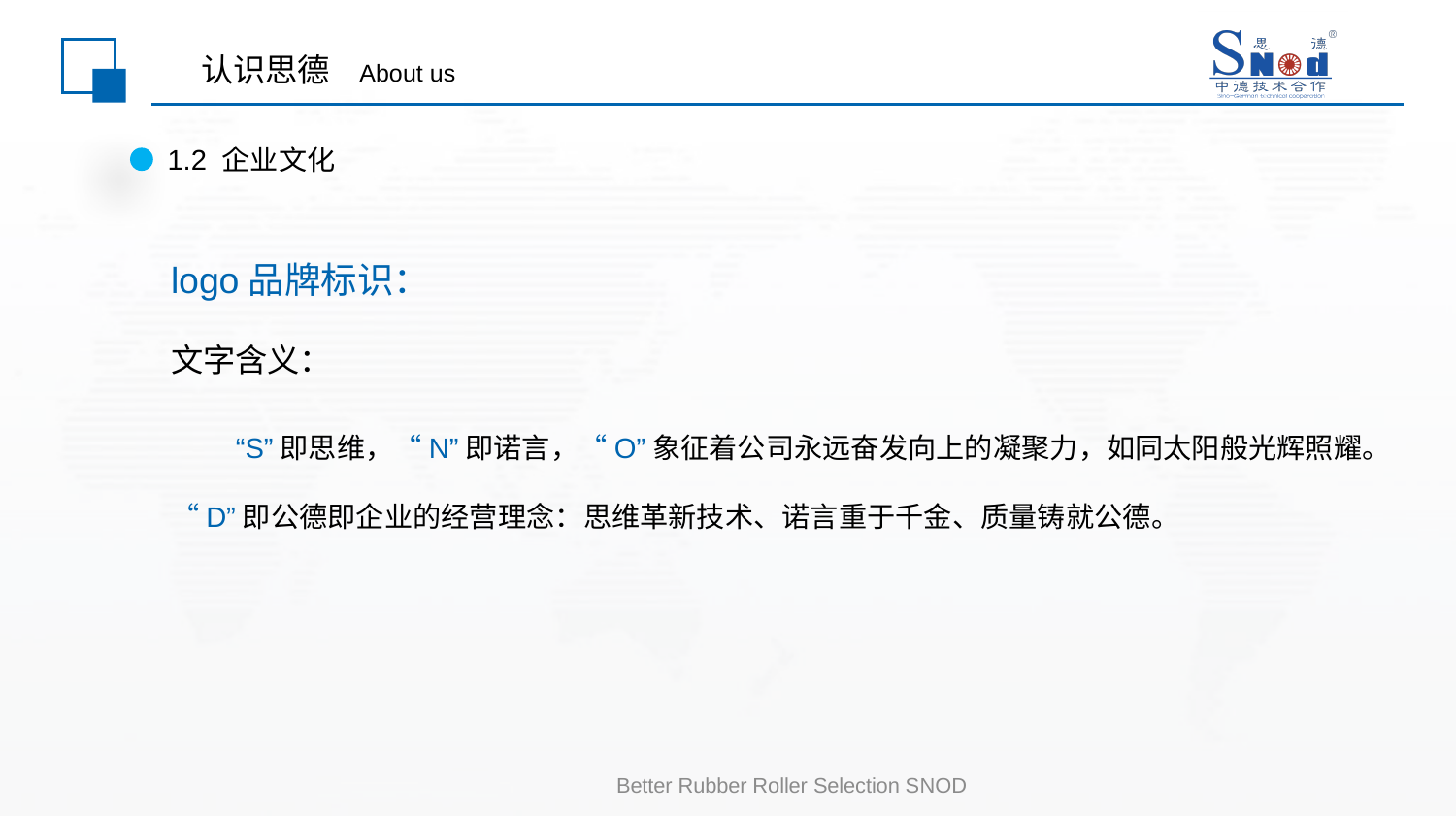

# 认识思德   About us
1.2 企业文化

logo品牌标识：
文字含义：
       “S”即思维，“N”即诺言，“O”象征着公司永远奋发向上的凝聚力，如同太阳般光辉照耀。“D”即公德即企业的经营理念：思维革新技术、诺言重于千金、质量铸就公德。

11
Better Rubber Roller Selection SNOD